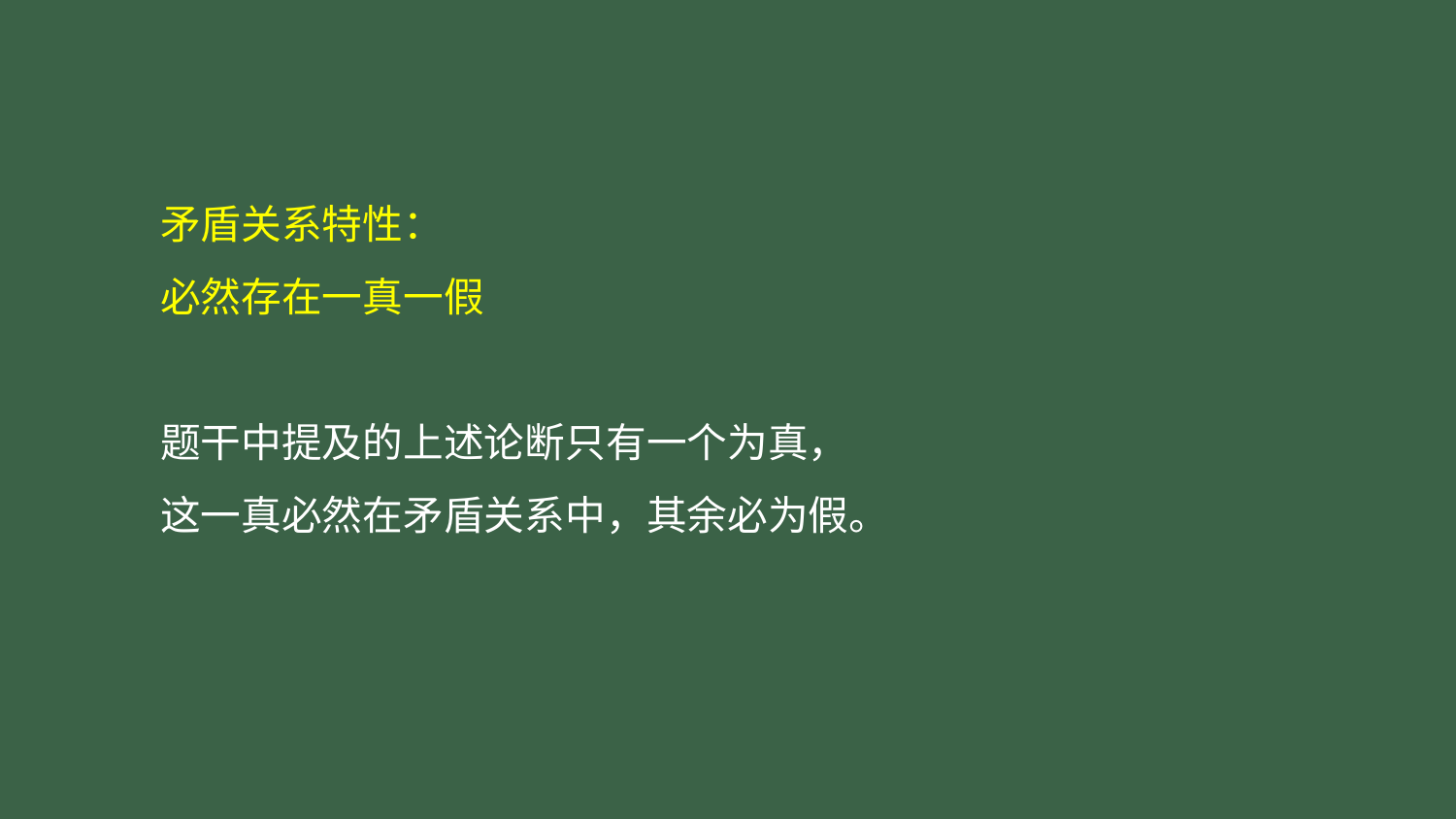

#
矛盾关系特性：
必然存在一真一假

题干中提及的上述论断只有一个为真，
这一真必然在矛盾关系中，其余必为假。